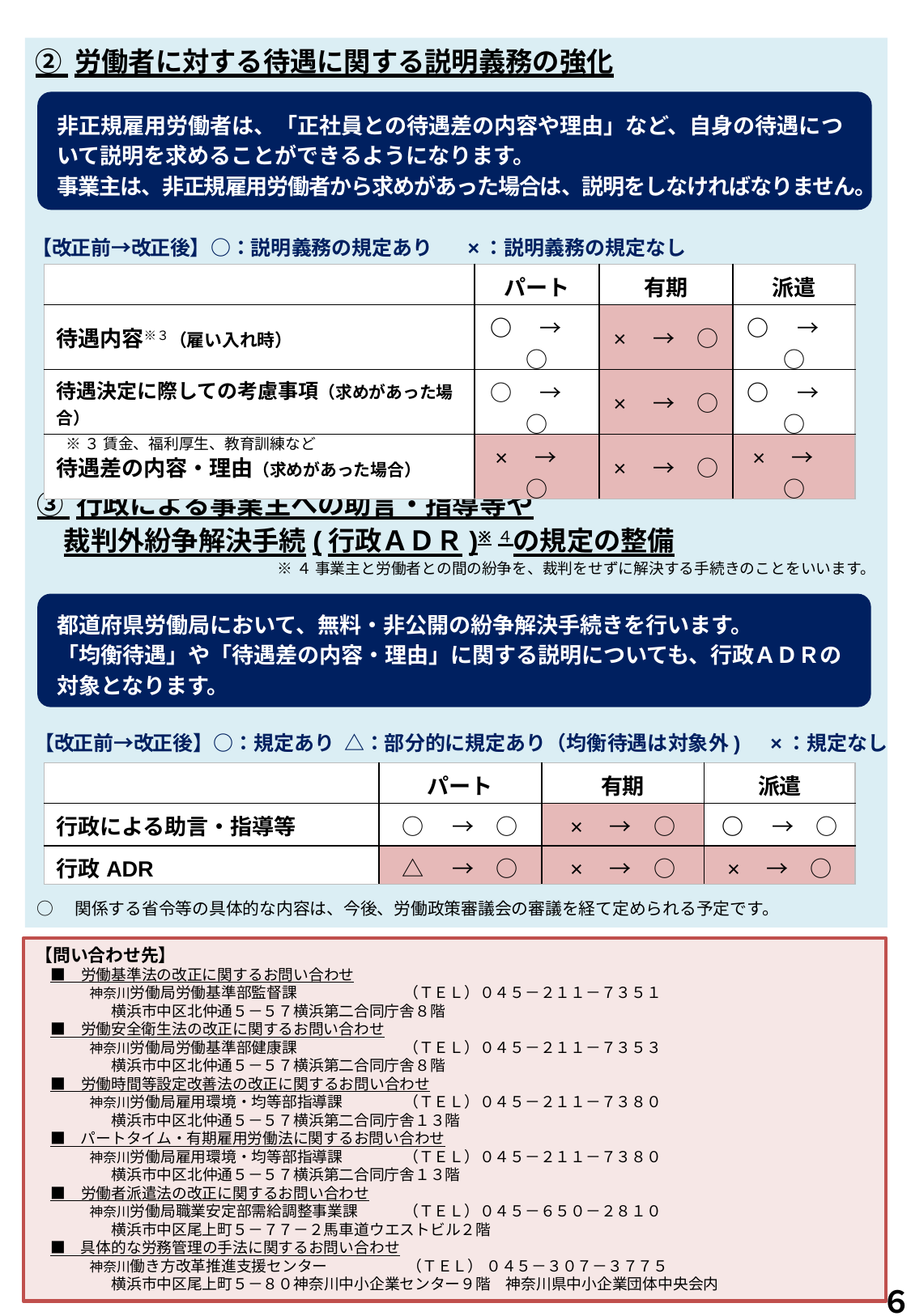

② 労働者に対する待遇に関する説明義務の強化
非正規雇用労働者は、「正社員との待遇差の内容や理由」など、自身の待遇について説明を求めることができるようになります。
事業主は、非正規雇用労働者から求めがあった場合は、説明をしなければなりません。
　【改正前→改正後】○：説明義務の規定あり 　 ×：説明義務の規定なし
|  | パート | 有期 | 派遣 |
| --- | --- | --- | --- |
| 待遇内容※３（雇い入れ時） | ○　→　○ | ×　→　○ | ○　→　○ |
| 待遇決定に際しての考慮事項（求めがあった場合） | ○　→　○ | ×　→　○ | ○　→　○ |
| 待遇差の内容・理由（求めがあった場合） | ×　→　○ | ×　→　○ | ×　→　○ |
※３ 賃金、福利厚生、教育訓練など
③ 行政による事業主への助言・指導等や
　裁判外紛争解決手続(行政ＡＤＲ)※４の規定の整備
※４ 事業主と労働者との間の紛争を、裁判をせずに解決する手続きのことをいいます。
都道府県労働局において、無料・非公開の紛争解決手続きを行います。
「均衡待遇」や「待遇差の内容・理由」に関する説明についても、行政ＡＤＲの対象となります。
　【改正前→改正後】○：規定あり  △：部分的に規定あり（均衡待遇は対象外)　×：規定なし
|  | パート | 有期 | 派遣 |
| --- | --- | --- | --- |
| 行政による助言・指導等 | ○　→　○ | ×　→　○ | ○　→　○ |
| 行政ADR | △　→　○ | ×　→　○ | ×　→　○ |
○　関係する省令等の具体的な内容は、今後、労働政策審議会の審議を経て定められる予定です。
【問い合わせ先】
　■　労働基準法の改正に関するお問い合わせ
　　　　神奈川労働局労働基準部監督課　　　　　　　（ＴＥＬ）０４５－２１１－７３５１
　　　　　横浜市中区北仲通５－５７横浜第二合同庁舎８階
　■　労働安全衛生法の改正に関するお問い合わせ
　　　　神奈川労働局労働基準部健康課　　　　　　　（ＴＥＬ）０４５－２１１－７３５３
　　　　　横浜市中区北仲通５－５７横浜第二合同庁舎８階
　■　労働時間等設定改善法の改正に関するお問い合わせ
　　　　神奈川労働局雇用環境・均等部指導課　　　　（ＴＥＬ）０４５－２１１－７３８０
　　　　　横浜市中区北仲通５－５７横浜第二合同庁舎１３階
　■　パートタイム・有期雇用労働法に関するお問い合わせ
　　　　神奈川労働局雇用環境・均等部指導課　　　　（ＴＥＬ）０４５－２１１－７３８０
　　　　　横浜市中区北仲通５－５７横浜第二合同庁舎１３階
　■　労働者派遣法の改正に関するお問い合わせ
　　　　神奈川労働局職業安定部需給調整事業課　　　（ＴＥＬ）０４５－６５０－２８１０
　　　　　横浜市中区尾上町５－７７－２馬車道ウエストビル２階
　■　具体的な労務管理の手法に関するお問い合わせ
　　　　神奈川働き方改革推進支援センター　　　　　 （ＴＥＬ） ０４５－３０７－３７７５
　　　　　横浜市中区尾上町５－８０神奈川中小企業センター９階　神奈川県中小企業団体中央会内

６